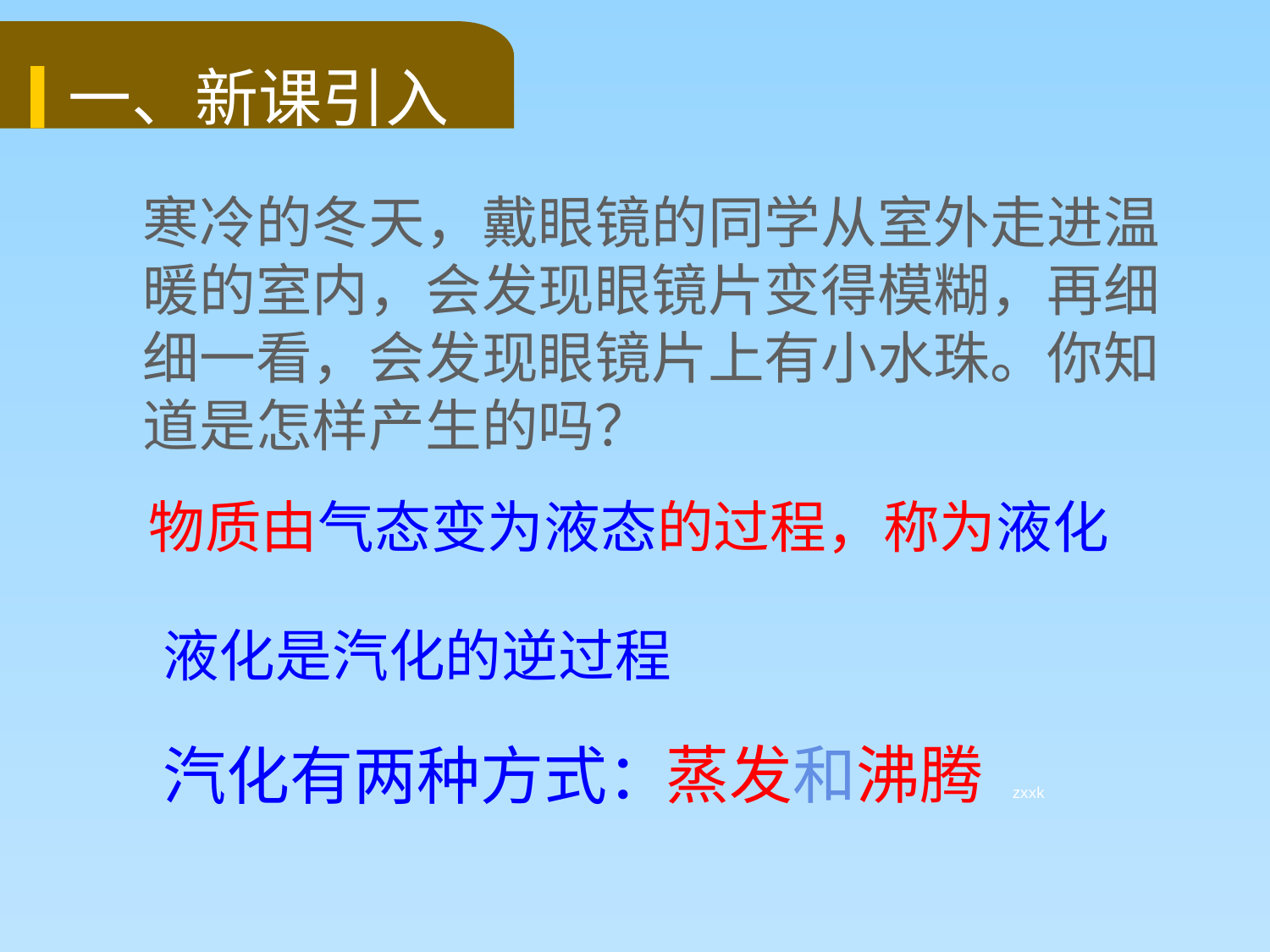

一、新课引入

寒冷的冬天，戴眼镜的同学从室外走进温暖的室内，会发现眼镜片变得模糊，再细细一看，会发现眼镜片上有小水珠。你知道是怎样产生的吗？
物质由气态变为液态的过程，称为液化
液化是汽化的逆过程
蒸发和沸腾 zxxk

汽化有两种方式：